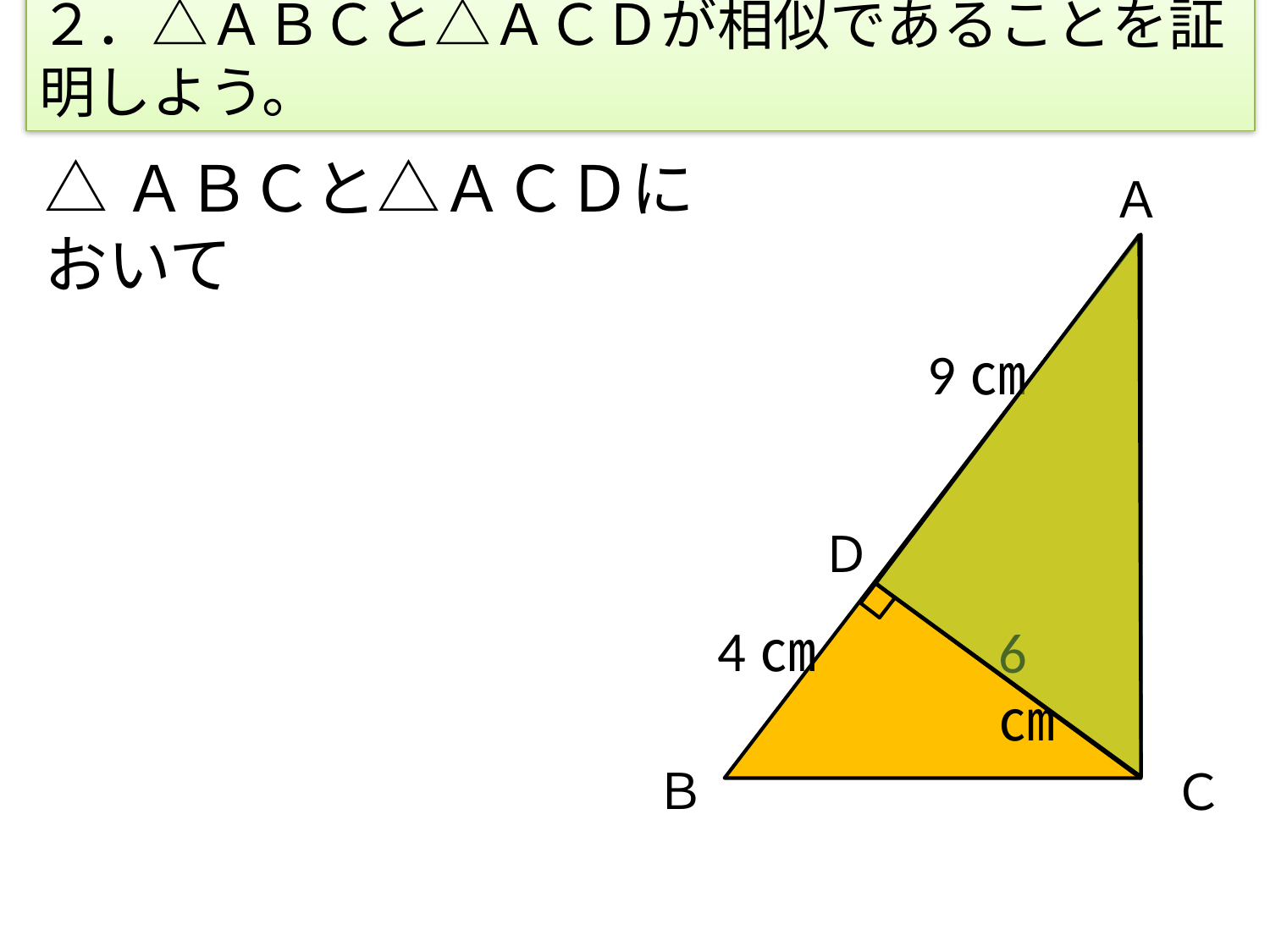

２．△ＡＢＣと△ＡＣＤが相似であることを証明しよう。
△ＡＢＣと△ＡＣＤにおいて
Ａ

Ｂ
Ｃ
9㎝
Ｄ
4㎝
6㎝